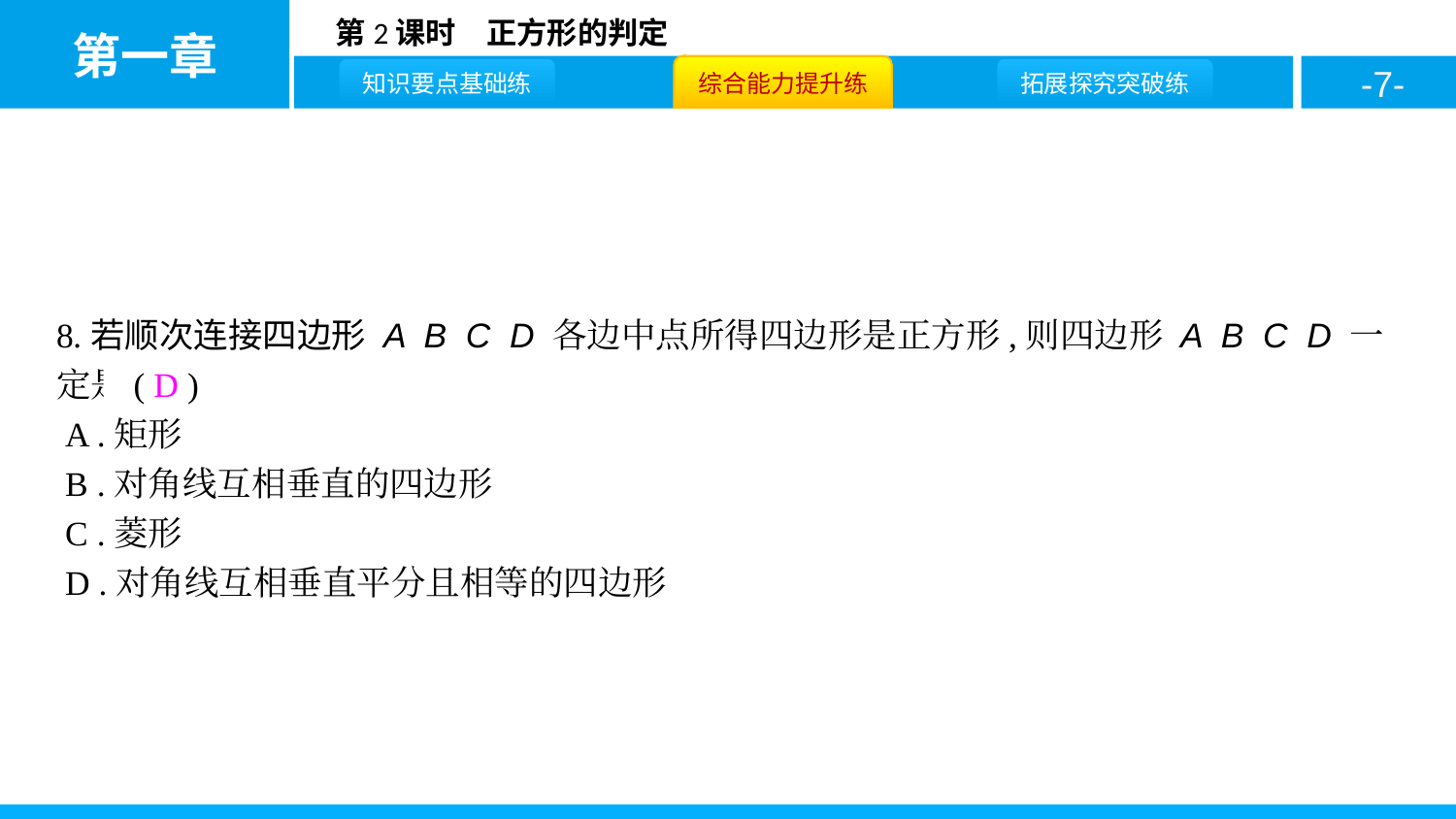

8.若顺次连接四边形 A  B  C  D 各边中点所得四边形是正方形,则四边形 A  B  C  D 一定是( D )
 A .矩形
 B .对角线互相垂直的四边形
 C .菱形
 D .对角线互相垂直平分且相等的四边形